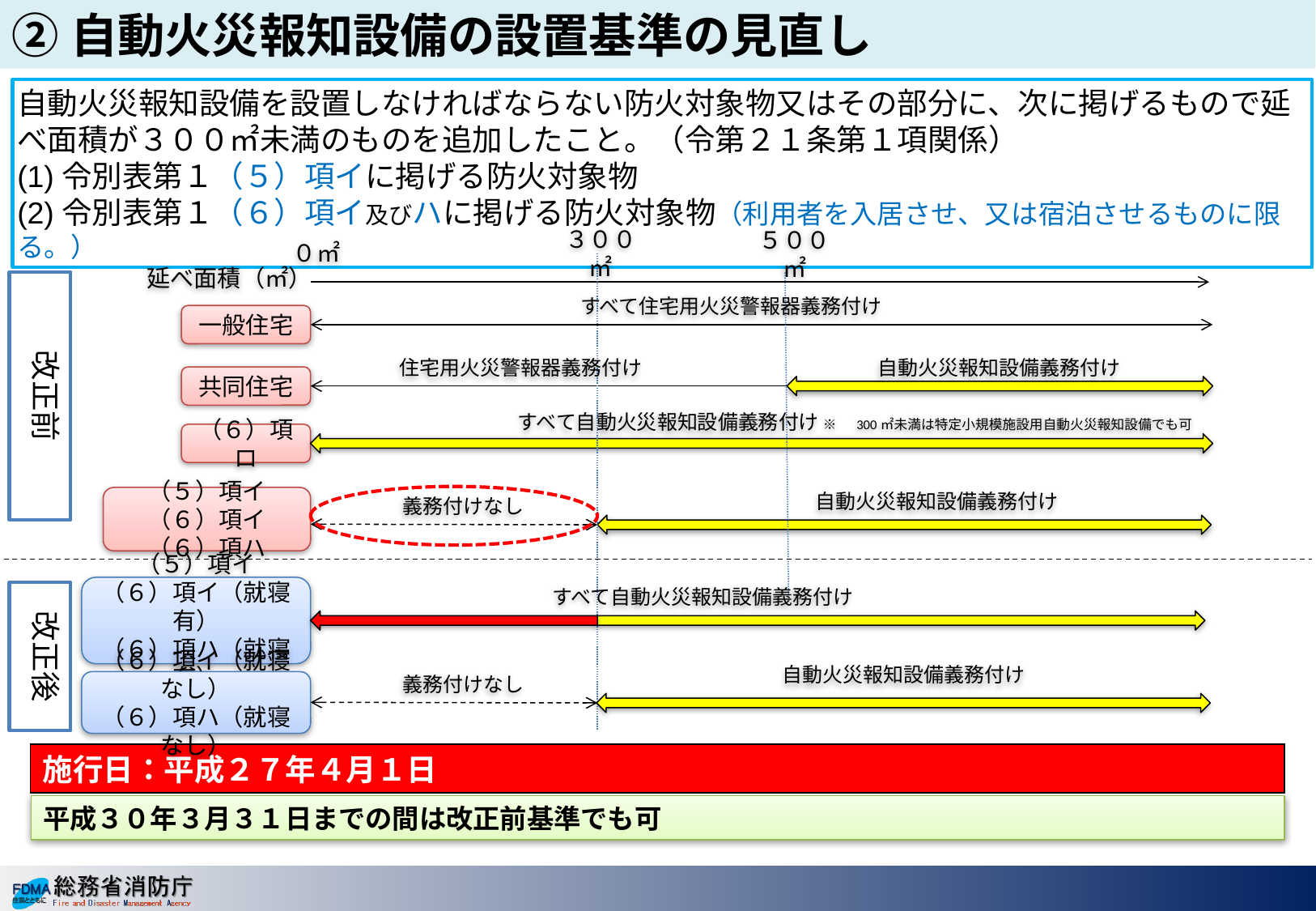

②自動火災報知設備の設置基準の見直し
自動火災報知設備を設置しなければならない防火対象物又はその部分に、次に掲げるもので延べ面積が３００㎡未満のものを追加したこと。（令第２１条第１項関係）
(1)令別表第１（５）項イに掲げる防火対象物
(2)令別表第１（６）項イ及びハに掲げる防火対象物（利用者を入居させ、又は宿泊させるものに限る。）
０㎡
３００㎡
５００㎡
延べ面積（㎡）
改正前
すべて住宅用火災警報器義務付け
一般住宅
住宅用火災警報器義務付け
自動火災報知設備義務付け
共同住宅

すべて自動火災報知設備義務付け
※　300㎡未満は特定小規模施設用自動火災報知設備でも可
（６）項ロ

自動火災報知設備義務付け

義務付けなし
（５）項イ
（６）項イ（６）項ハ

（５）項イ
（６）項イ（就寝有）
（６）項ハ（就寝有）
すべて自動火災報知設備義務付け
改正後

自動火災報知設備義務付け
義務付けなし
（６）項イ（就寝なし）
（６）項ハ（就寝なし）

施行日：平成２７年４月１日
平成３０年３月３１日までの間は改正前基準でも可